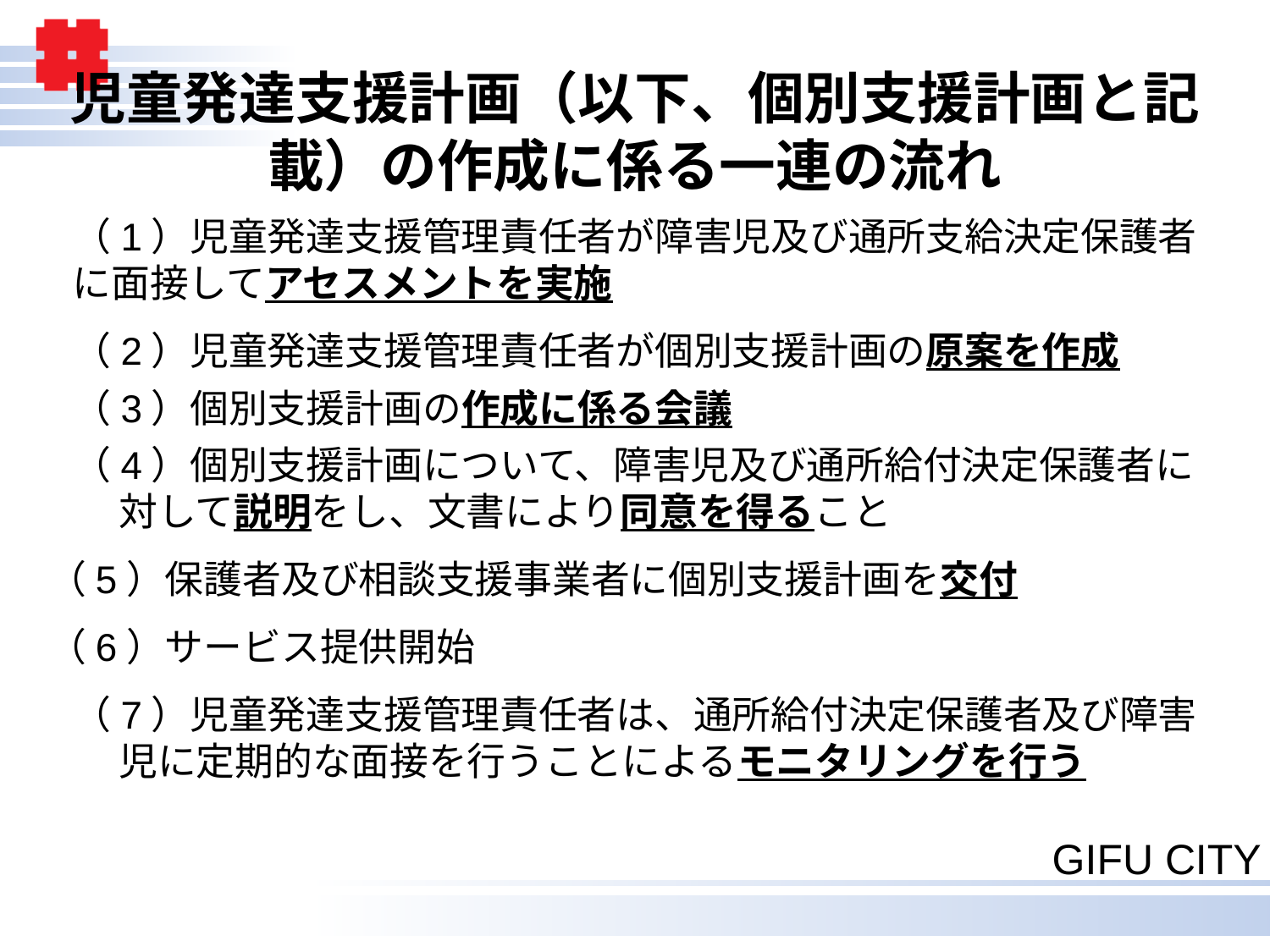

# 児童発達支援計画（以下、個別支援計画と記載）の作成に係る一連の流れ
（1）児童発達支援管理責任者が障害児及び通所支給決定保護者に面接してアセスメントを実施
（2）児童発達支援管理責任者が個別支援計画の原案を作成
（3）個別支援計画の作成に係る会議
（4）個別支援計画について、障害児及び通所給付決定保護者に対して説明をし、文書により同意を得ること
（5）保護者及び相談支援事業者に個別支援計画を交付
（6）サービス提供開始
（7）児童発達支援管理責任者は、通所給付決定保護者及び障害児に定期的な面接を行うことによるモニタリングを行う